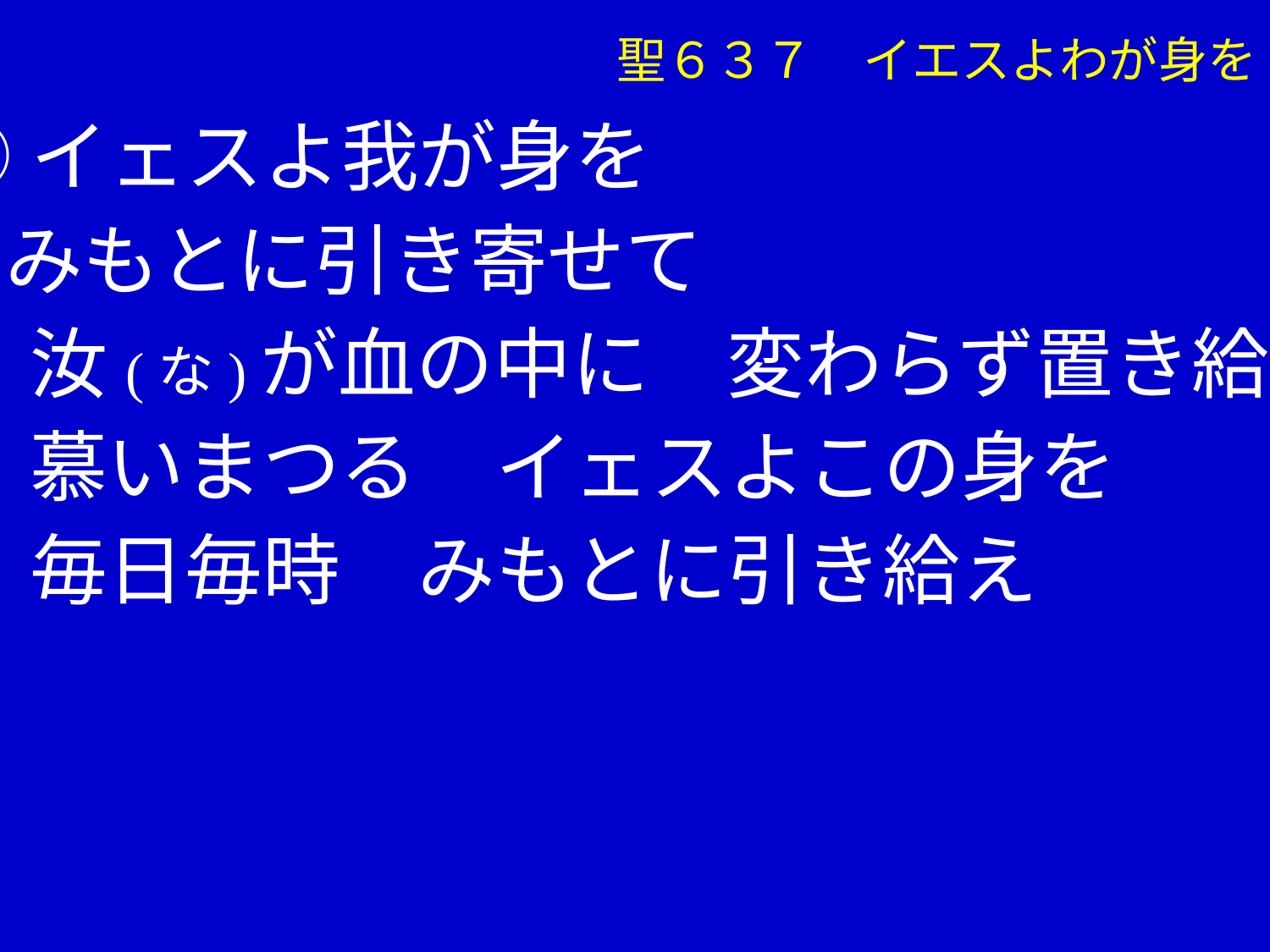

①イェスよ我が身を
   みもとに引き寄せて
　 汝(な)が血の中に　変わらず置き給え
　 慕いまつる　イェスよこの身を
　 毎日毎時　みもとに引き給え

聖６３７　イエスよわが身を